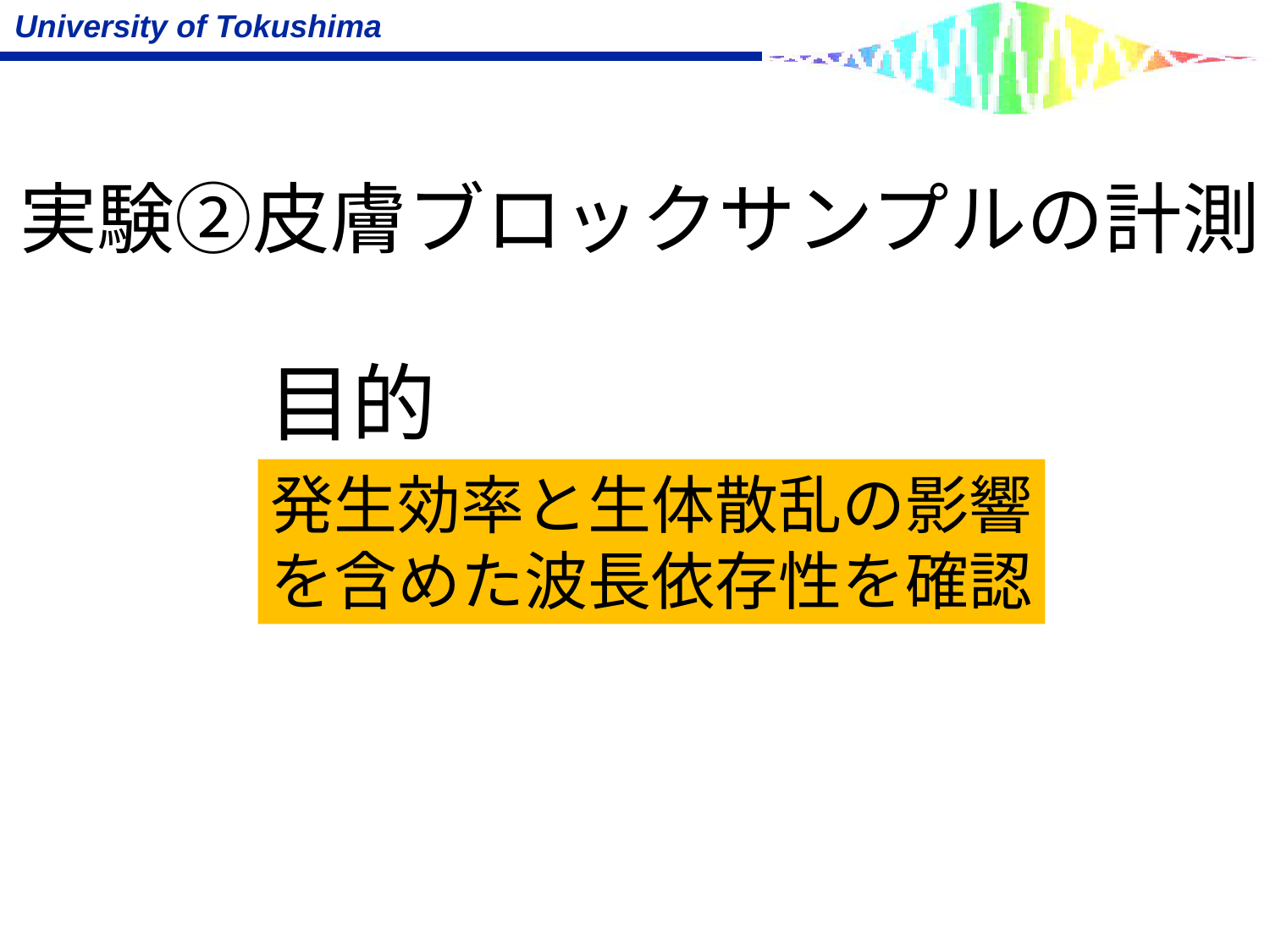

# 実験②皮膚ブロックサンプルの計測
目的
発生効率と生体散乱の影響
を含めた波長依存性を確認